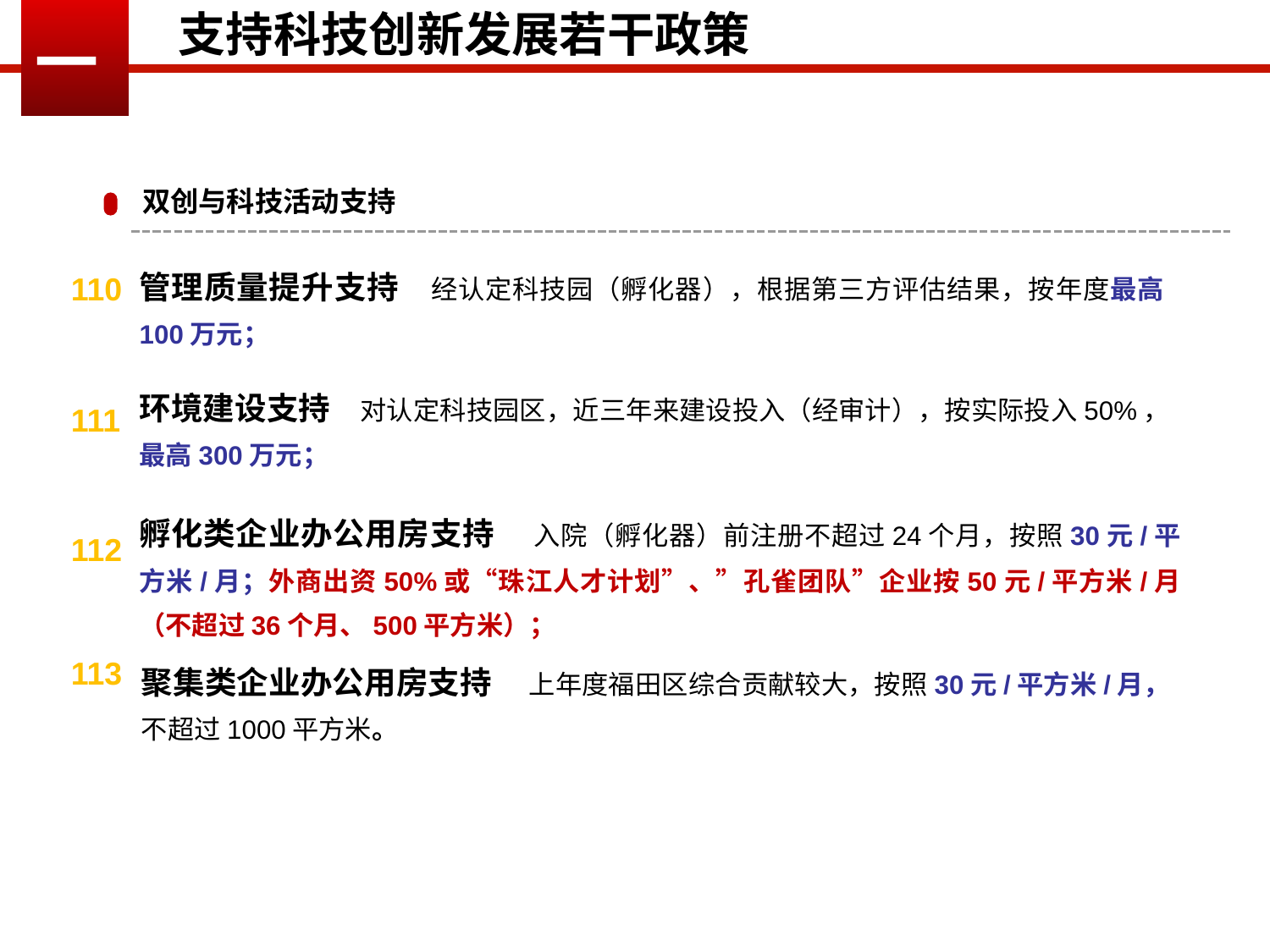

支持科技创新发展若干政策

一

双创与科技活动支持

管理质量提升支持    经认定科技园（孵化器），根据第三方评估结果，按年度最高100万元；
110
环境建设支持    对认定科技园区，近三年来建设投入（经审计），按实际投入50%，最高300万元；
111
孵化类企业办公用房支持     入院（孵化器）前注册不超过24个月，按照30元/平方米/月；外商出资50%或“珠江人才计划”、”孔雀团队”企业按50元/平方米/月（不超过36个月、500平方米）；
112
113
聚集类企业办公用房支持     上年度福田区综合贡献较大，按照30元/平方米/月，不超过1000平方米。